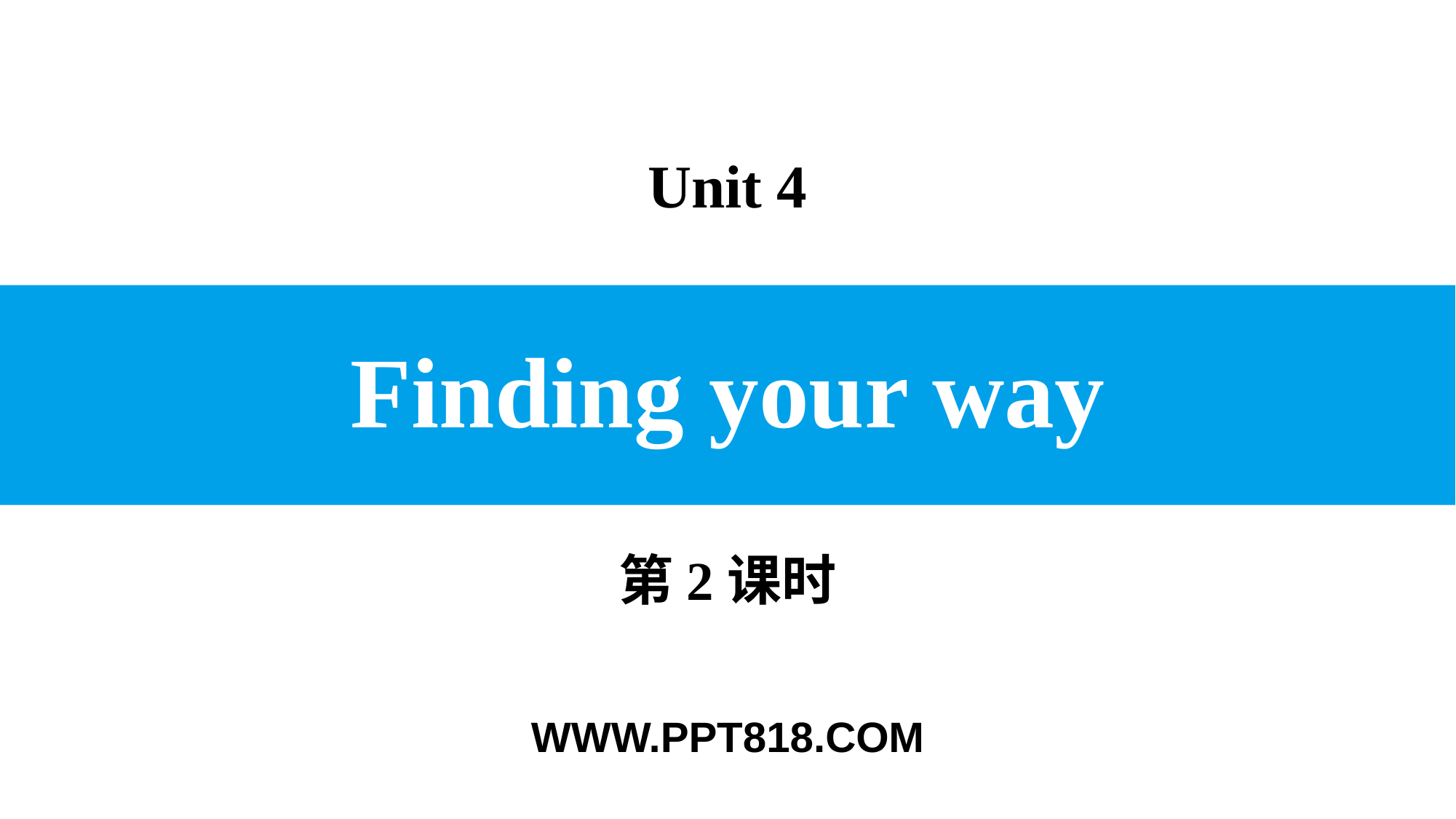

Unit 4
# Finding your way
第2课时
WWW.PPT818.COM